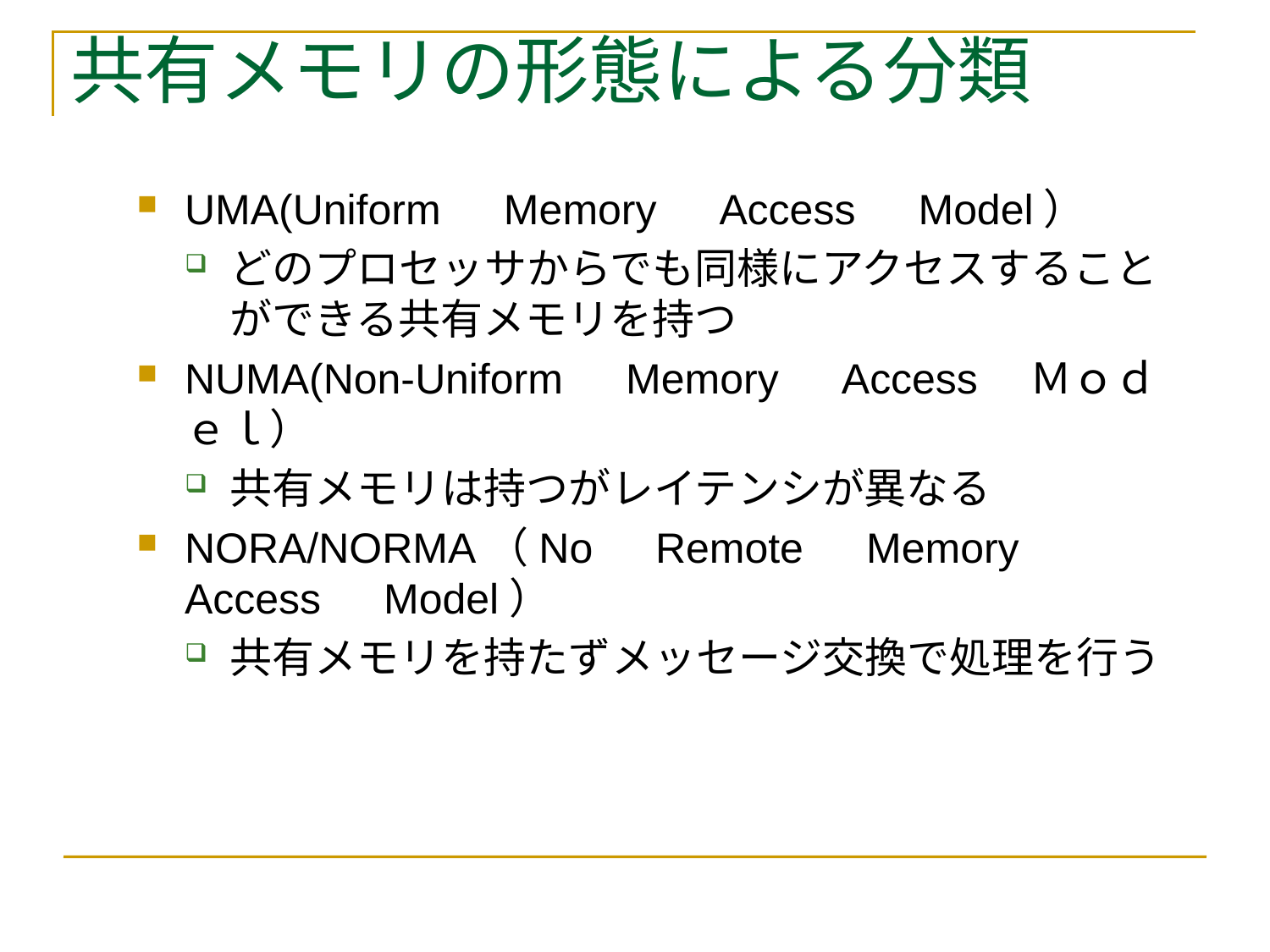

# 共有メモリの形態による分類
UMA(Uniform　Memory　Access　Model）
どのプロセッサからでも同様にアクセスすることができる共有メモリを持つ
NUMA(Non-Uniform　Memory　Access　Ｍｏｄｅｌ）
共有メモリは持つがレイテンシが異なる
NORA/NORMA（No　Remote　Memory　Access　Model）
共有メモリを持たずメッセージ交換で処理を行う